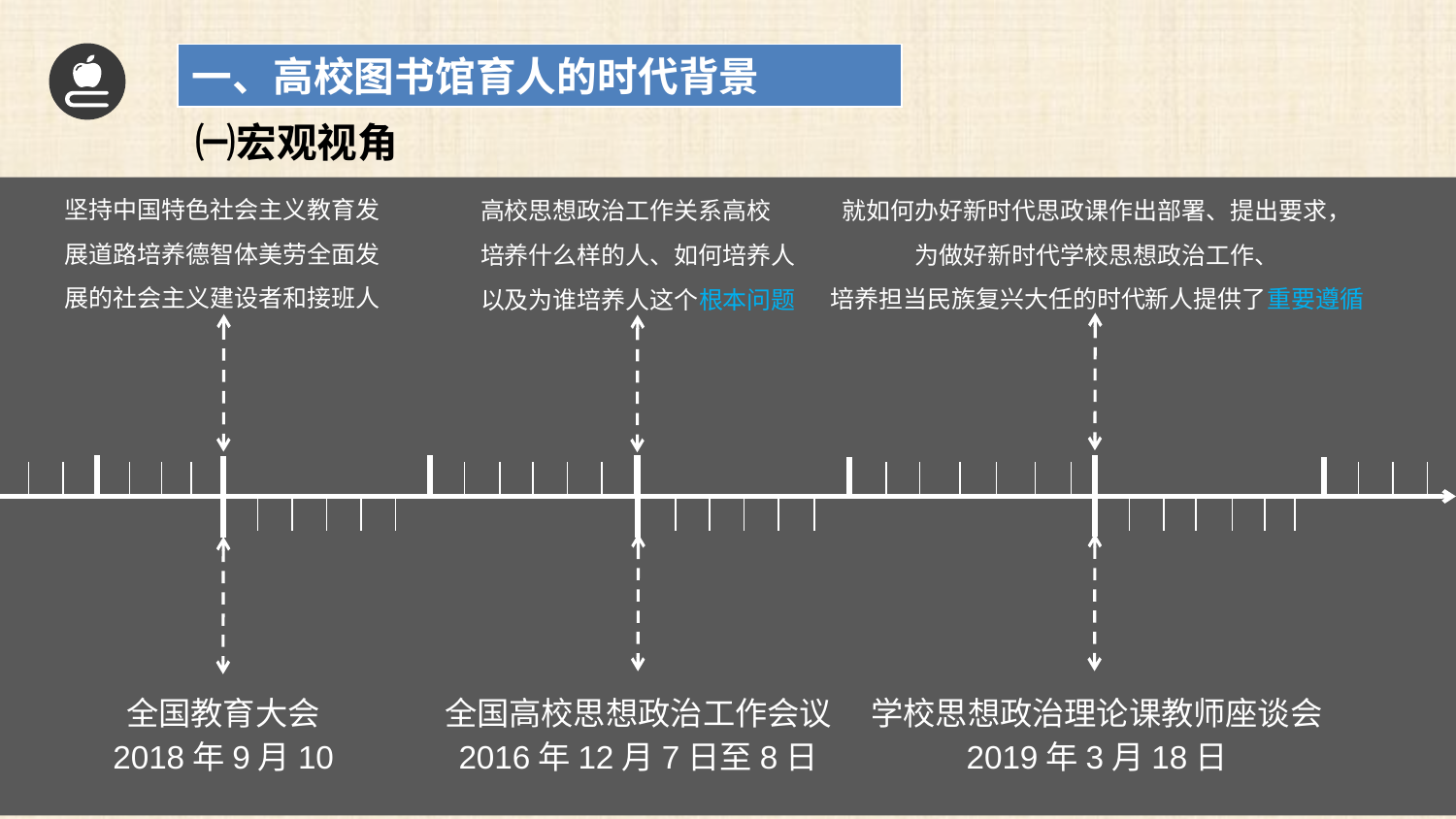

一、高校图书馆育人的时代背景

㈠宏观视角
坚持中国特色社会主义教育发展道路培养德智体美劳全面发展的社会主义建设者和接班人
就如何办好新时代思政课作出部署、提出要求，
为做好新时代学校思想政治工作、
培养担当民族复兴大任的时代新人提供了重要遵循
高校思想政治工作关系高校
培养什么样的人、如何培养人
以及为谁培养人这个根本问题

全国教育大会
2018年9月10
全国高校思想政治工作会议
2016年12月7日至8日
学校思想政治理论课教师座谈会
2019年3月18日